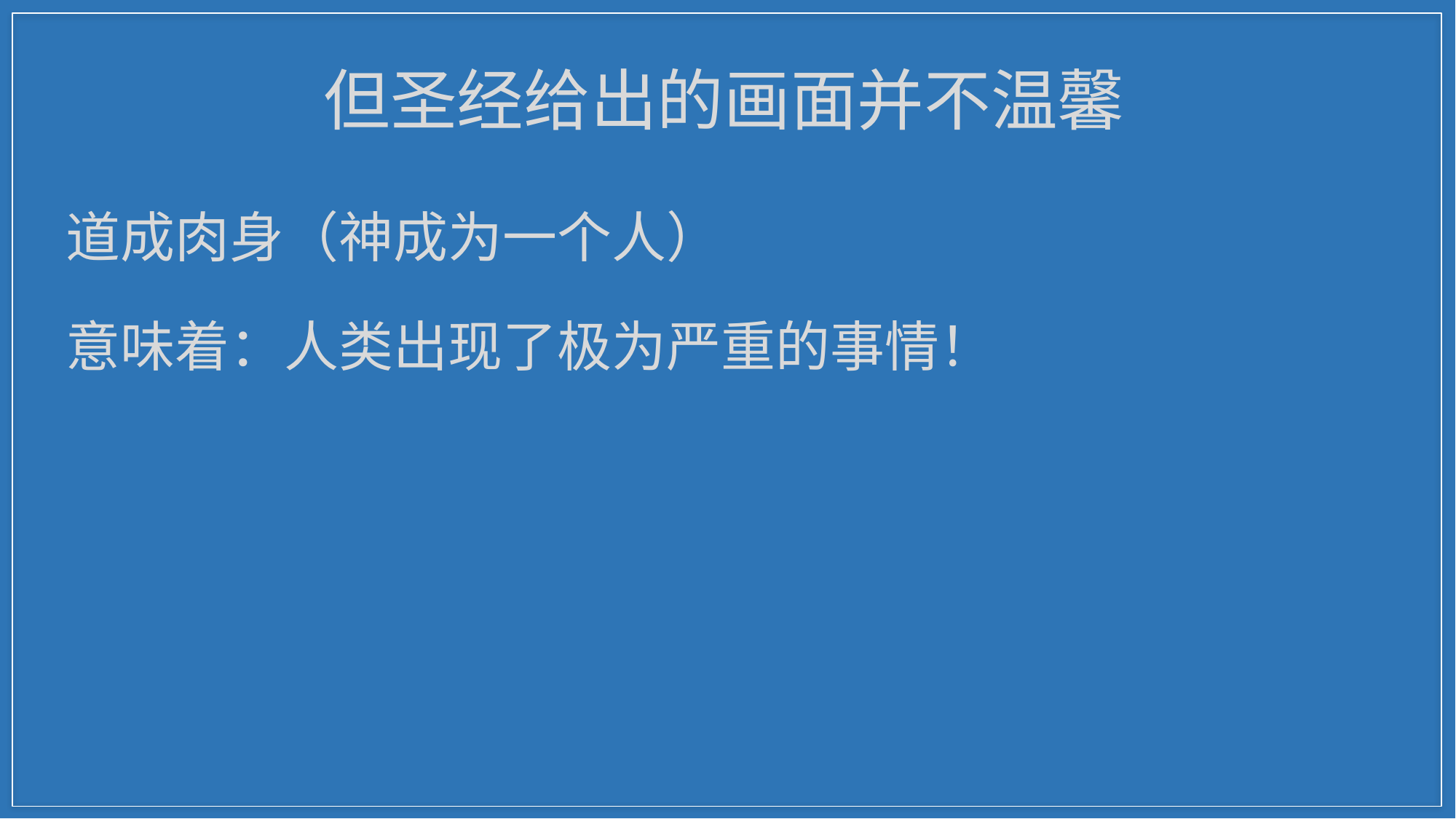

# 但圣经给出的画面并不温馨
道成肉身（神成为一个人）
意味着：人类出现了极为严重的事情！